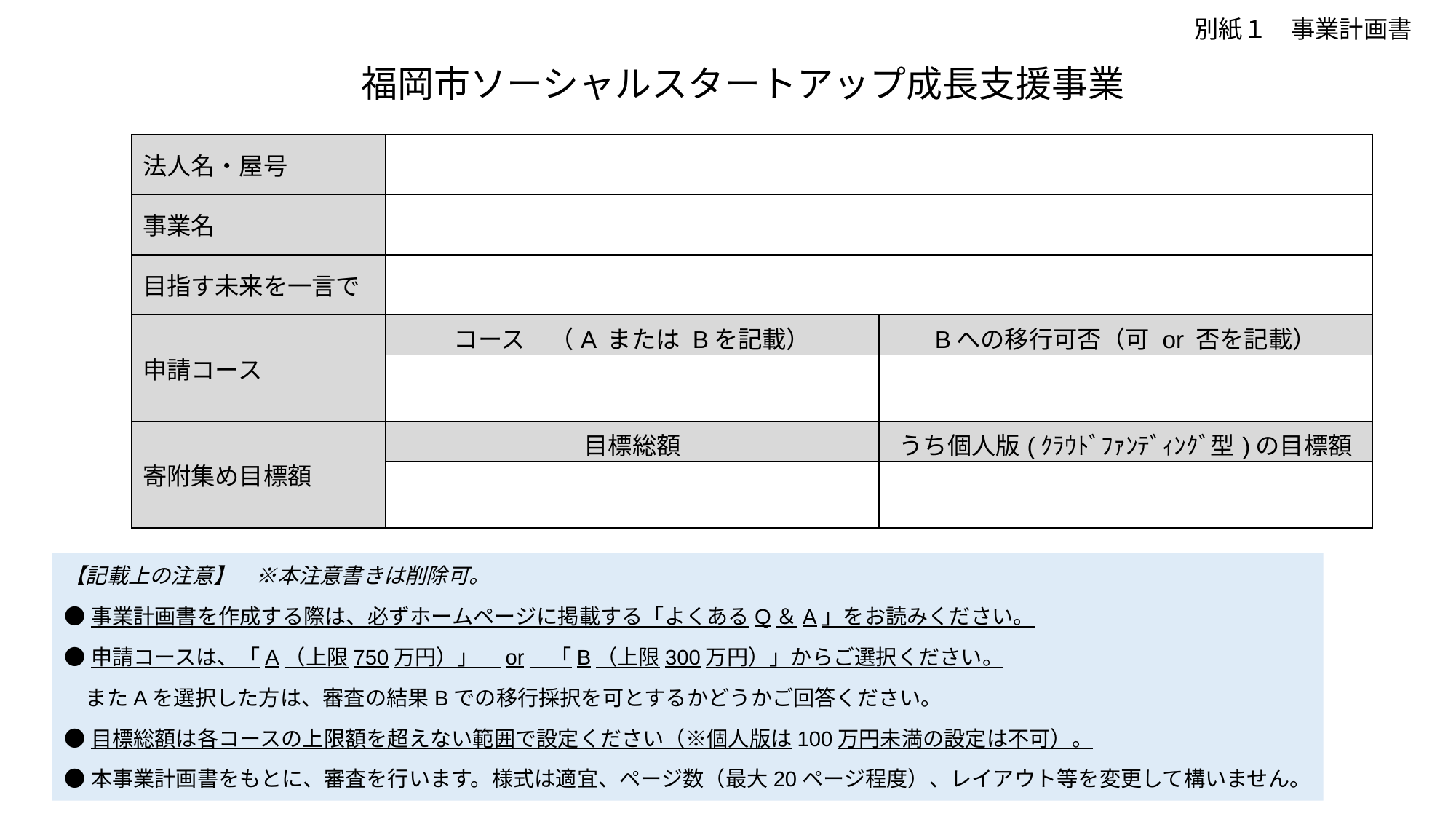

別紙１　事業計画書
# 福岡市ソーシャルスタートアップ成長支援事業
| 法人名・屋号 |  |  |
| --- | --- | --- |
| 事業名 |  |  |
| 目指す未来を一言で |  |  |
| 申請コース | コース　（A または Bを記載） | Bへの移行可否（可 or 否を記載） |
|  |  |  |
| 寄附集め目標額 | 目標総額 | うち個人版(ｸﾗｳﾄﾞﾌｧﾝﾃﾞｨﾝｸﾞ型)の目標額 |
|  |  |  |
【記載上の注意】　※本注意書きは削除可。
●事業計画書を作成する際は、必ずホームページに掲載する「よくあるQ＆A」をお読みください。
●申請コースは、「A（上限750万円）」　or　「B（上限300万円）」からご選択ください。
　またAを選択した方は、審査の結果Bでの移行採択を可とするかどうかご回答ください。
●目標総額は各コースの上限額を超えない範囲で設定ください（※個人版は100万円未満の設定は不可）。
●本事業計画書をもとに、審査を行います。様式は適宜、ページ数（最大20ページ程度）、レイアウト等を変更して構いません。